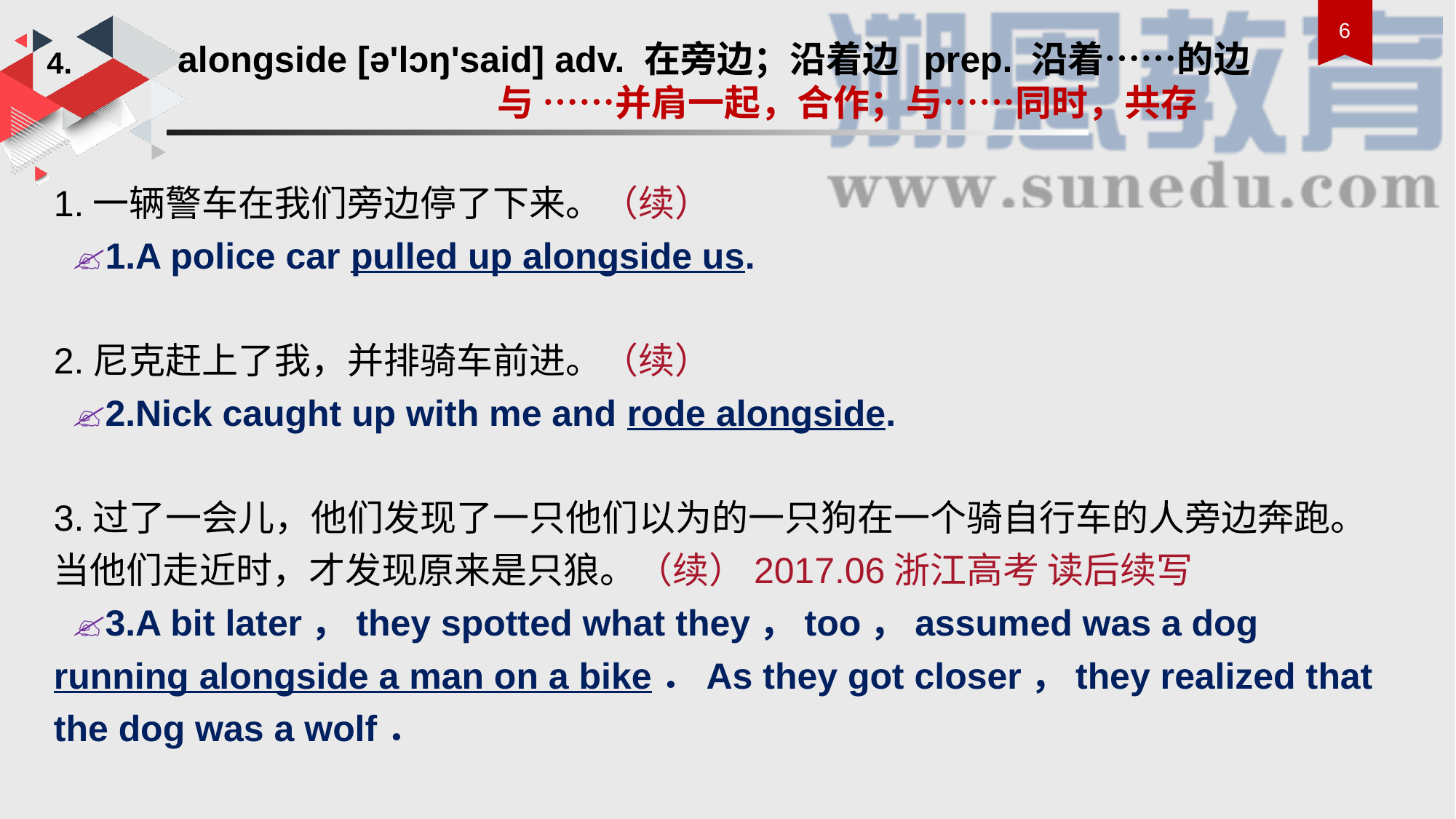

alongside [ə'lɔŋ'said] adv. 在旁边；沿着边  prep. 沿着……的边
                                      与 ……并肩一起，合作；与……同时，共存
4.

1.一辆警车在我们旁边停了下来。（续）
  ✍1.A police car pulled up alongside us.

2.尼克赶上了我，并排骑车前进。（续）
  ✍2.Nick caught up with me and rode alongside.

3.过了一会儿，他们发现了一只他们以为的一只狗在一个骑自行车的人旁边奔跑。当他们走近时，才发现原来是只狼。（续）2017.06浙江高考 读后续写
  ✍3.A bit later，they spotted what they，too，assumed was a dog running alongside a man on a bike．As they got closer，they realized that the dog was a wolf．